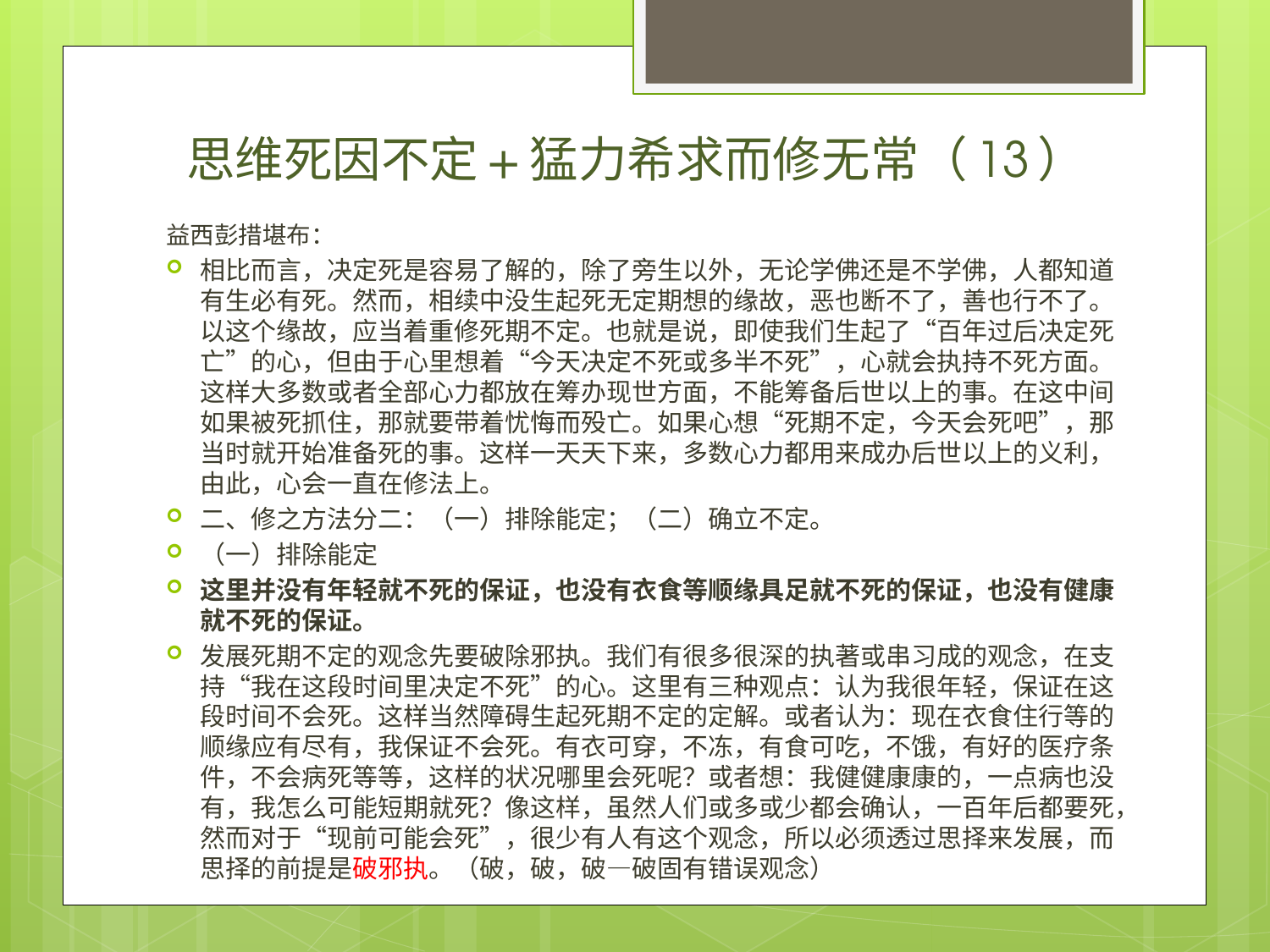

# 思维死因不定+猛力希求而修无常（13）
益西彭措堪布：
相比而言，决定死是容易了解的，除了旁生以外，无论学佛还是不学佛，人都知道有生必有死。然而，相续中没生起死无定期想的缘故，恶也断不了，善也行不了。以这个缘故，应当着重修死期不定。也就是说，即使我们生起了“百年过后决定死亡”的心，但由于心里想着“今天决定不死或多半不死”，心就会执持不死方面。这样大多数或者全部心力都放在筹办现世方面，不能筹备后世以上的事。在这中间如果被死抓住，那就要带着忧悔而殁亡。如果心想“死期不定，今天会死吧”，那当时就开始准备死的事。这样一天天下来，多数心力都用来成办后世以上的义利，由此，心会一直在修法上。
二、修之方法分二：（一）排除能定；（二）确立不定。
（一）排除能定
这里并没有年轻就不死的保证，也没有衣食等顺缘具足就不死的保证，也没有健康就不死的保证。
发展死期不定的观念先要破除邪执。我们有很多很深的执著或串习成的观念，在支持“我在这段时间里决定不死”的心。这里有三种观点：认为我很年轻，保证在这段时间不会死。这样当然障碍生起死期不定的定解。或者认为：现在衣食住行等的顺缘应有尽有，我保证不会死。有衣可穿，不冻，有食可吃，不饿，有好的医疗条件，不会病死等等，这样的状况哪里会死呢？或者想：我健健康康的，一点病也没有，我怎么可能短期就死？像这样，虽然人们或多或少都会确认，一百年后都要死，然而对于“现前可能会死”，很少有人有这个观念，所以必须透过思择来发展，而思择的前提是破邪执。（破，破，破—破固有错误观念）